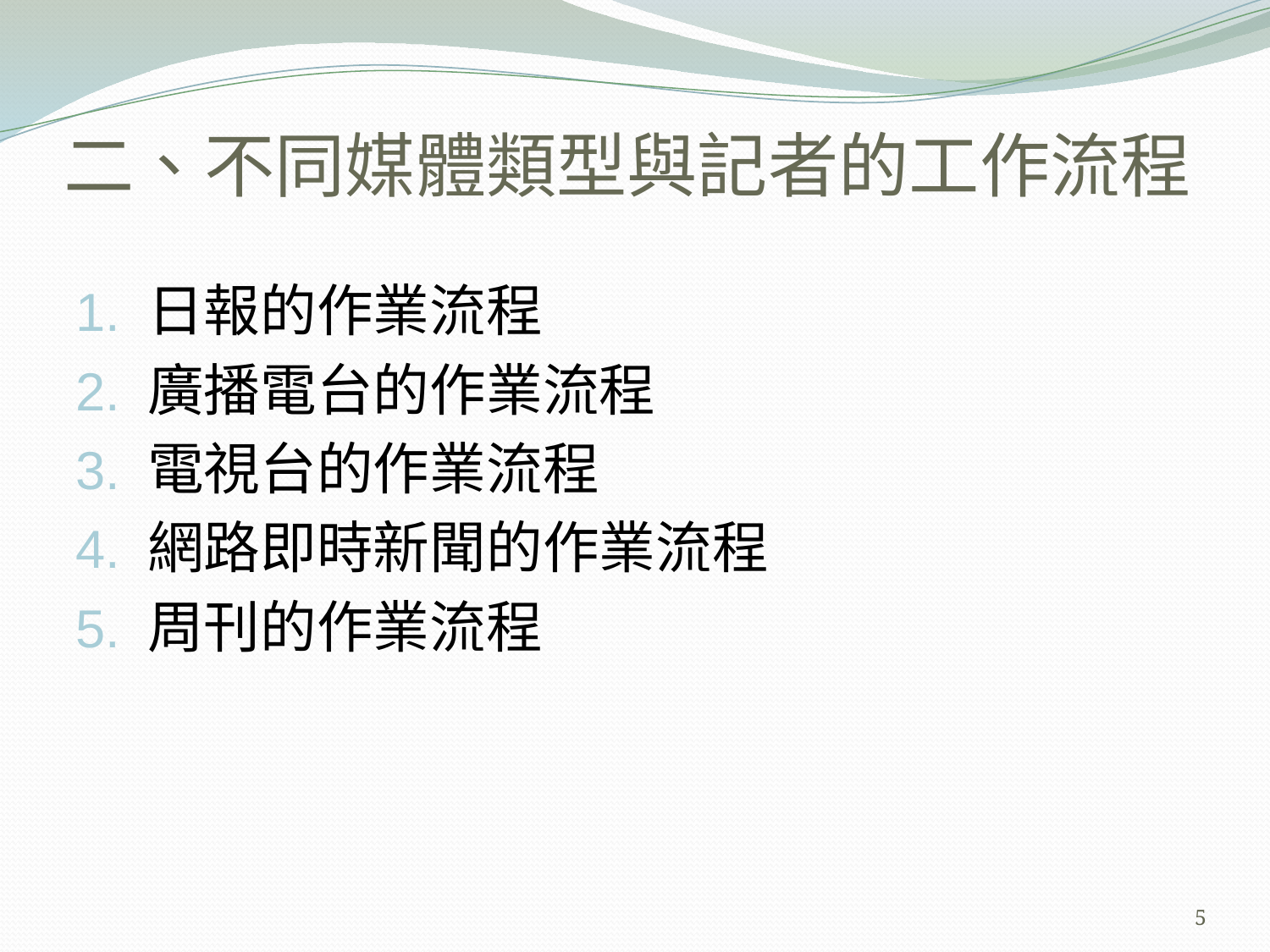

# 二、不同媒體類型與記者的工作流程
日報的作業流程
廣播電台的作業流程
電視台的作業流程
網路即時新聞的作業流程
周刊的作業流程

5